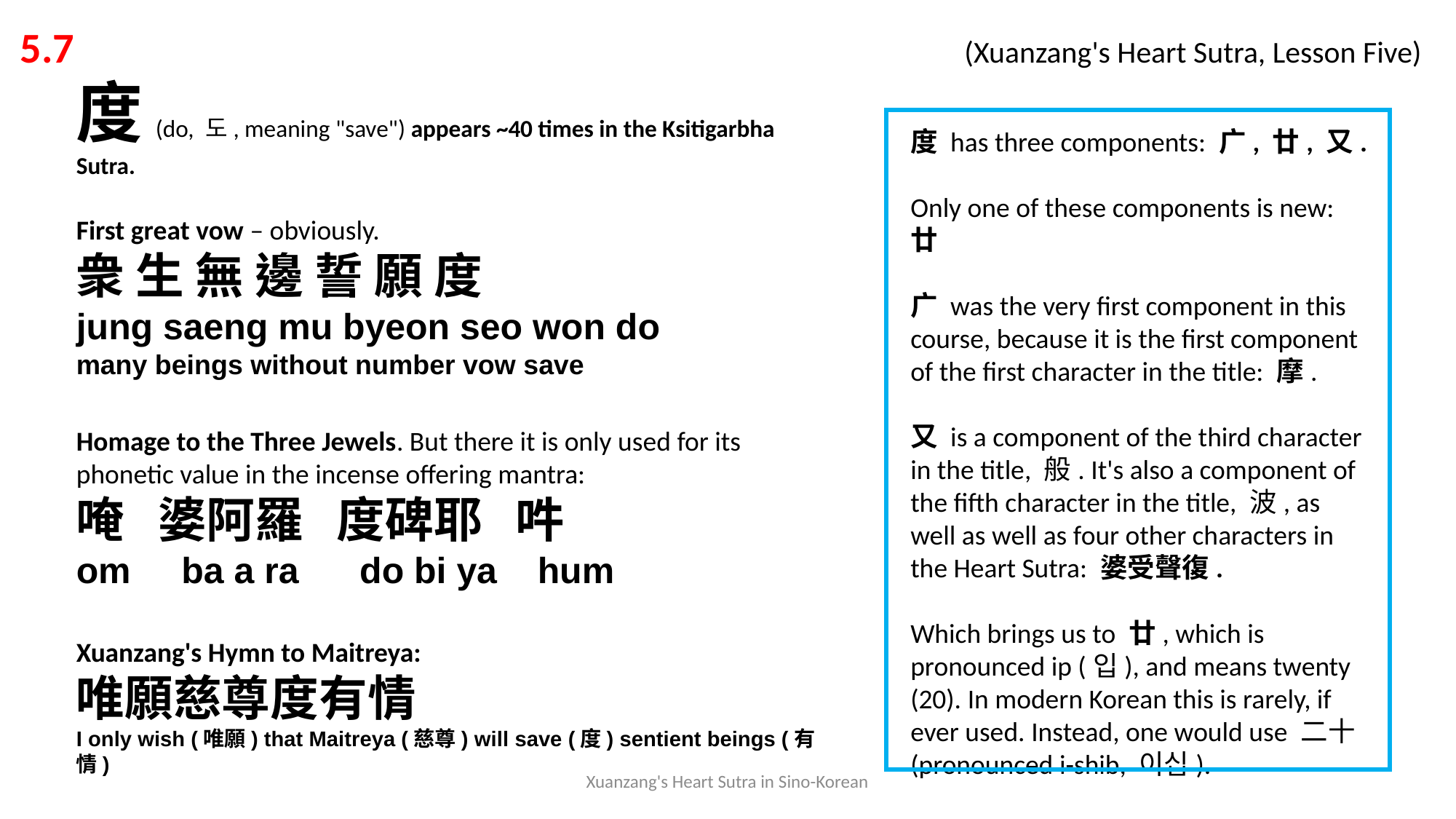

5.7  			  			                              (Xuanzang's Heart Sutra, Lesson Five)
度 (do, 도, meaning "save") appears ~40 times in the Ksitigarbha Sutra.

First great vow – obviously.
衆 生 無 邊 誓 願 度
jung saeng mu byeon seo won do
many beings without number vow save

Homage to the Three Jewels. But there it is only used for its phonetic value in the incense offering mantra:
唵   婆阿羅   度碑耶   吽
om     ba a ra      do bi ya    hum

Xuanzang's Hymn to Maitreya:
唯願慈尊度有情
I only wish (唯願) that Maitreya (慈尊) will save (度) sentient beings (有情)

度 has three components: 广, 廿, 又.

Only one of these components is new: 廿

广 was the very first component in this course, because it is the first component of the first character in the title: 摩.

又 is a component of the third character in the title, 般. It's also a component of the fifth character in the title, 波, as well as well as four other characters in the Heart Sutra: 婆受聲復.

Which brings us to 廿, which is pronounced ip (입), and means twenty (20). In modern Korean this is rarely, if ever used. Instead, one would use 二十 (pronounced i-shib, 이십).
Xuanzang's Heart Sutra in Sino-Korean